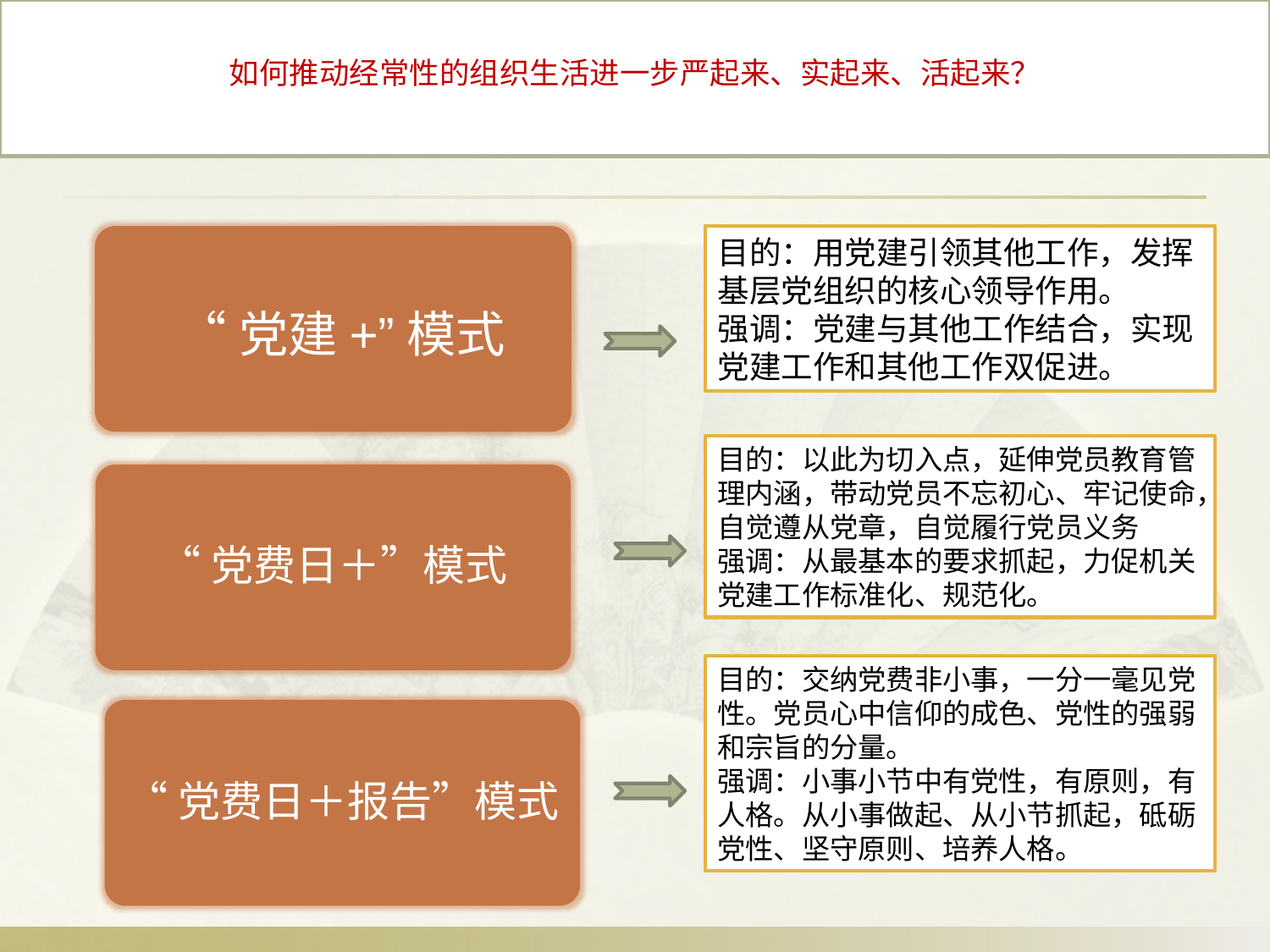

# 如何推动经常性的组织生活进一步严起来、实起来、活起来？
 “党建+”模式
“党费日＋”模式
“党费日＋报告”模式
目的：用党建引领其他工作，发挥基层党组织的核心领导作用。
强调：党建与其他工作结合，实现党建工作和其他工作双促进。

目的：以此为切入点，延伸党员教育管理内涵，带动党员不忘初心、牢记使命，自觉遵从党章，自觉履行党员义务
强调：从最基本的要求抓起，力促机关党建工作标准化、规范化。

目的：交纳党费非小事，一分一毫见党性。党员心中信仰的成色、党性的强弱和宗旨的分量。
强调：小事小节中有党性，有原则，有人格。从小事做起、从小节抓起，砥砺党性、坚守原则、培养人格。